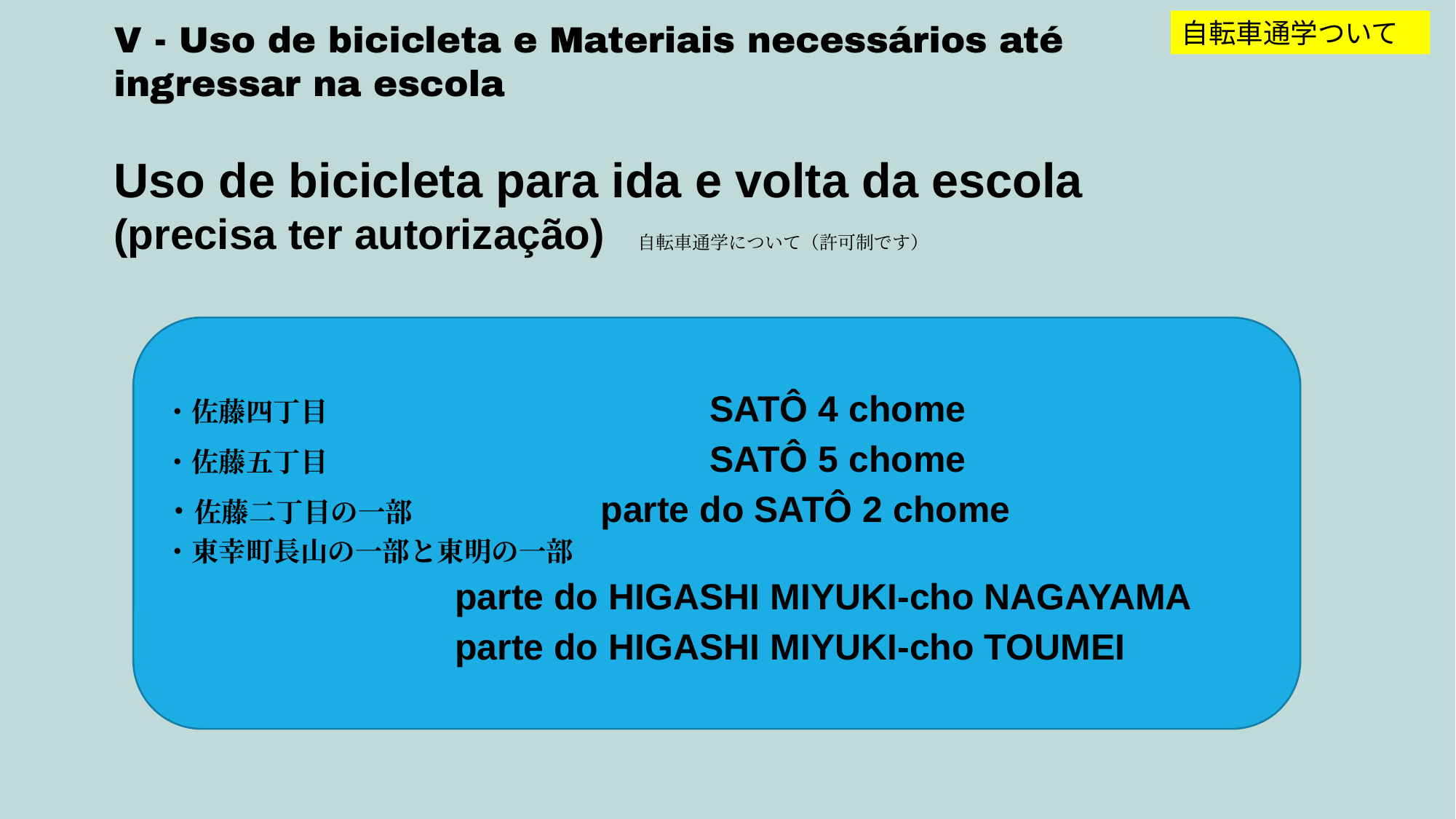

V - Uso de bicicleta e Materiais necessários até ingressar na escola
自転車通学ついて
Uso de bicicleta para ida e volta da escola
(precisa ter autorização)　 自転車通学について（許可制です）
・佐藤四丁目             				SATÔ 4 chome
・佐藤五丁目             				SATÔ 5 chome
・佐藤二丁目の一部      			parte do SATÔ 2 chome
・東幸町長山の一部と東明の一部
	parte do HIGASHI MIYUKI-cho NAGAYAMA
	parte do HIGASHI MIYUKI-cho TOUMEI